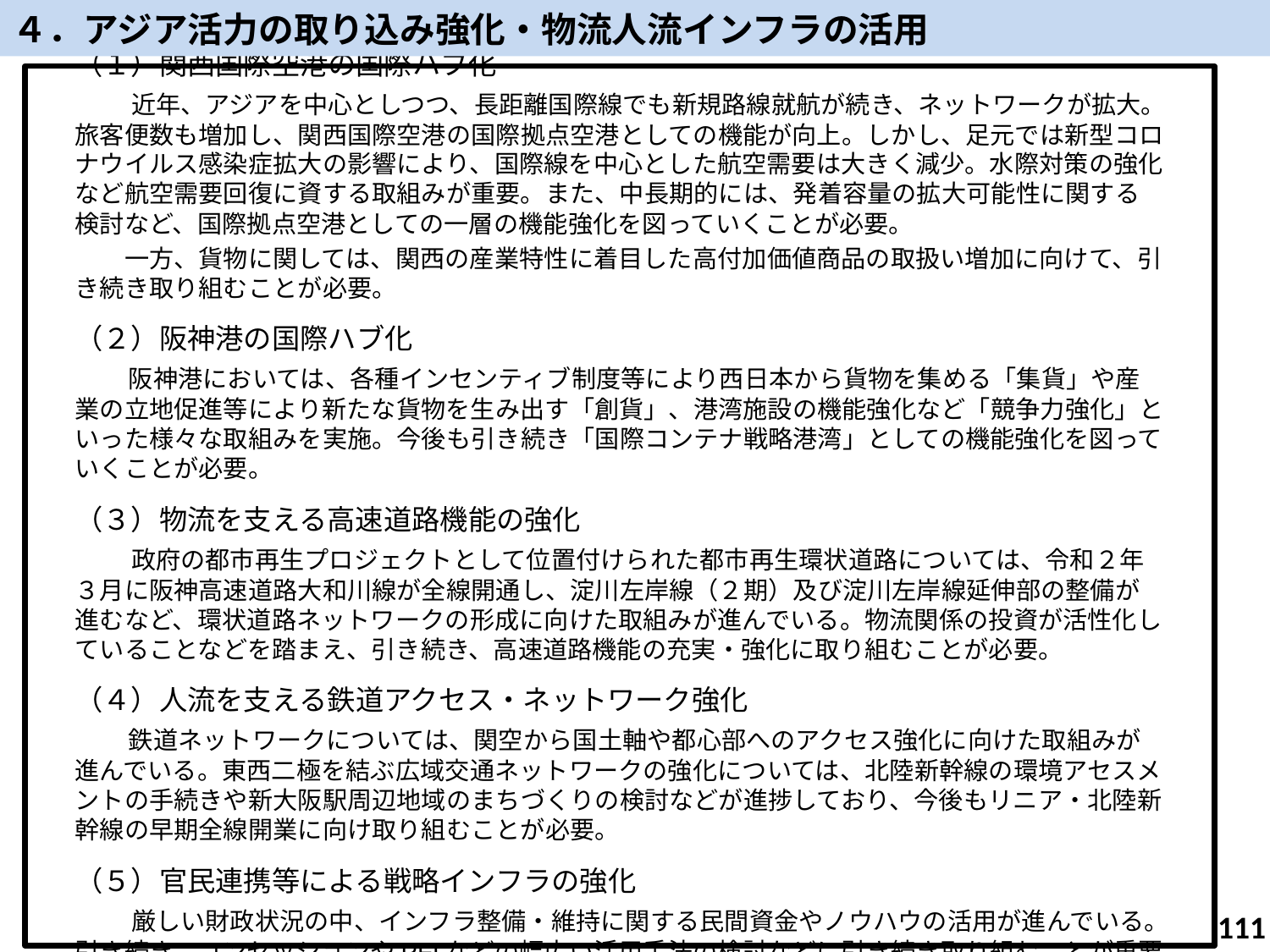

４．アジア活力の取り込み強化・物流人流インフラの活用
（１）関西国際空港の国際ハブ化
　　近年、アジアを中心としつつ、長距離国際線でも新規路線就航が続き、ネットワークが拡大。旅客便数も増加し、関西国際空港の国際拠点空港としての機能が向上。しかし、足元では新型コロナウイルス感染症拡大の影響により、国際線を中心とした航空需要は大きく減少。水際対策の強化など航空需要回復に資する取組みが重要。また、中長期的には、発着容量の拡大可能性に関する検討など、国際拠点空港としての一層の機能強化を図っていくことが必要。
　　一方、貨物に関しては、関西の産業特性に着目した高付加価値商品の取扱い増加に向けて、引き続き取り組むことが必要。

（２）阪神港の国際ハブ化
　　阪神港においては、各種インセンティブ制度等により西日本から貨物を集める「集貨」や産業の立地促進等により新たな貨物を生み出す「創貨」、港湾施設の機能強化など「競争力強化」といった様々な取組みを実施。今後も引き続き「国際コンテナ戦略港湾」としての機能強化を図っていくことが必要。

（３）物流を支える高速道路機能の強化
　　政府の都市再生プロジェクトとして位置付けられた都市再生環状道路については、令和２年３月に阪神高速道路大和川線が全線開通し、淀川左岸線（２期）及び淀川左岸線延伸部の整備が進むなど、環状道路ネットワークの形成に向けた取組みが進んでいる。物流関係の投資が活性化していることなどを踏まえ、引き続き、高速道路機能の充実・強化に取り組むことが必要。

（４）人流を支える鉄道アクセス・ネットワーク強化
　　鉄道ネットワークについては、関空から国土軸や都心部へのアクセス強化に向けた取組みが進んでいる。東西二極を結ぶ広域交通ネットワークの強化については、北陸新幹線の環境アセスメントの手続きや新大阪駅周辺地域のまちづくりの検討などが進捗しており、今後もリニア・北陸新幹線の早期全線開業に向け取り組むことが必要。

（５）官民連携等による戦略インフラの強化
　　厳しい財政状況の中、インフラ整備・維持に関する民間資金やノウハウの活用が進んでいる。引き続き、コンセッションやPFIなどの幅広い活用手法の検討などに引き続き取り組むことが重要。
111